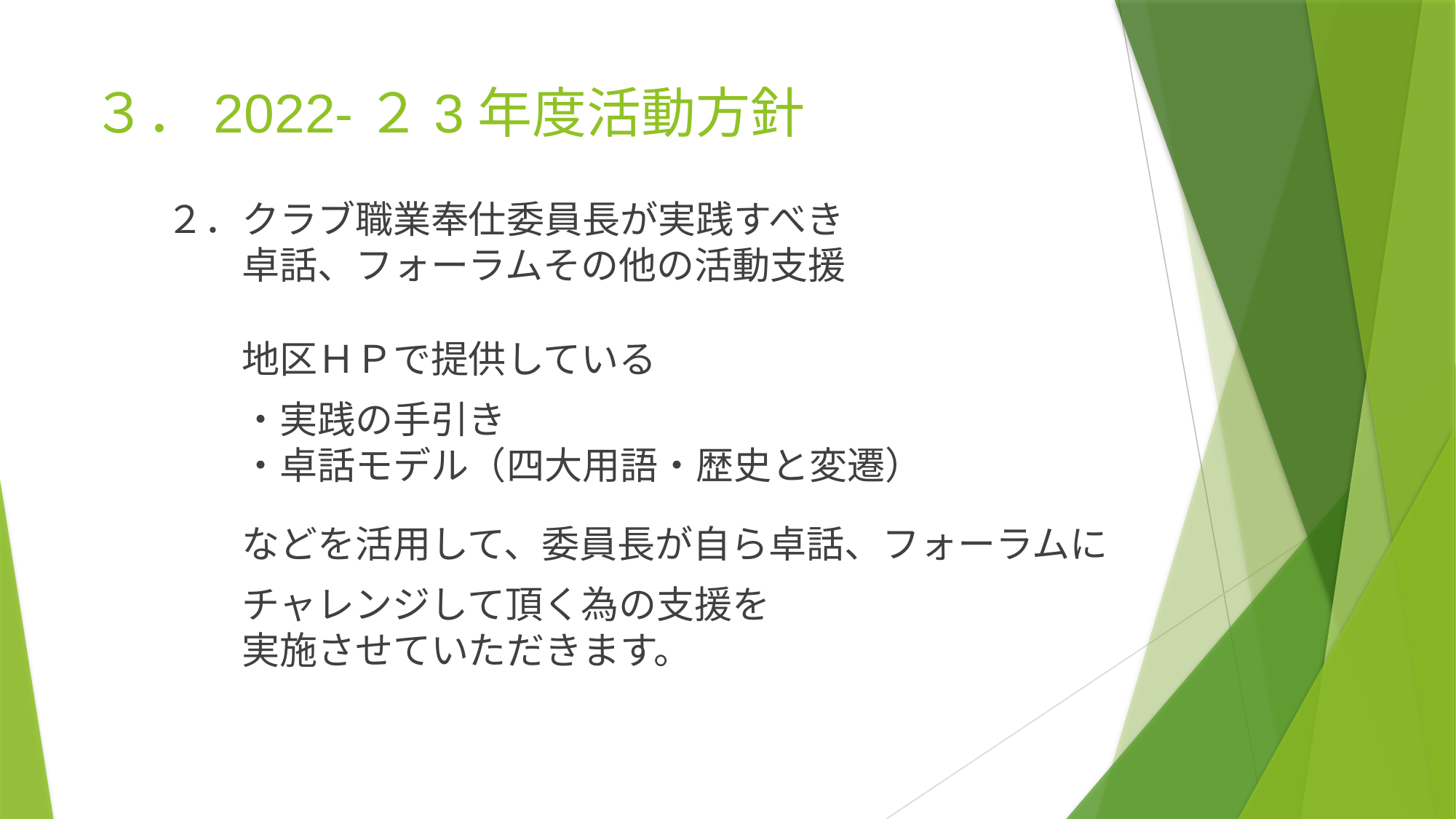

# ３．2022-２3年度活動方針
２．クラブ職業奉仕委員長が実践すべき
　　卓話、フォーラムその他の活動支援

　　地区ＨＰで提供している
　　・実践の手引き
　　・卓話モデル（四大用語・歴史と変遷）
　　などを活用して、委員長が自ら卓話、フォーラムに
　　チャレンジして頂く為の支援を
　　実施させていただきます。